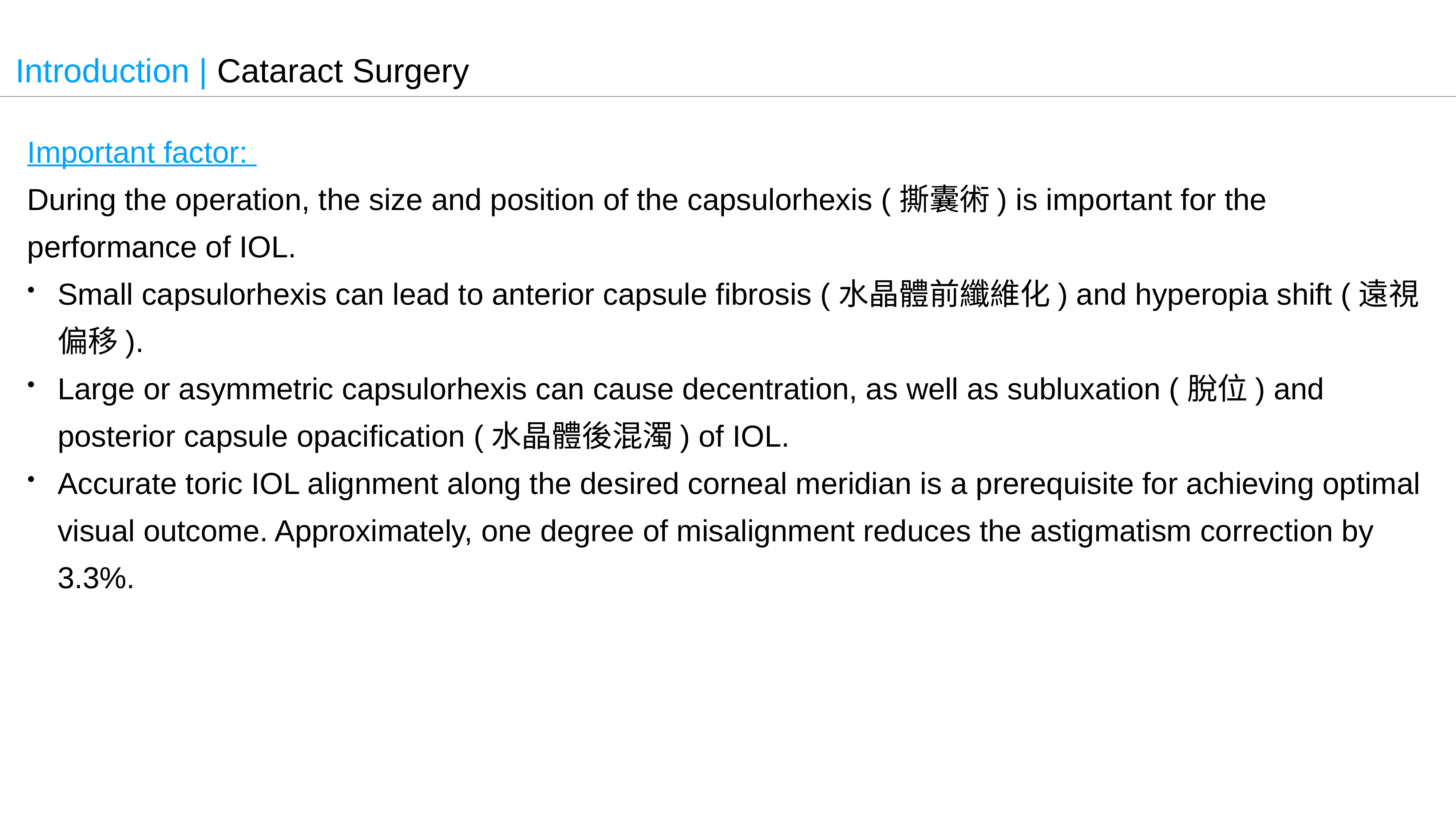

# Introduction | Cataract Surgery
Important factor:
During the operation, the size and position of the capsulorhexis (撕囊術) is important for the performance of IOL.
Small capsulorhexis can lead to anterior capsule fibrosis (水晶體前纖維化) and hyperopia shift (遠視偏移).
Large or asymmetric capsulorhexis can cause decentration, as well as subluxation (脫位) and posterior capsule opacification (水晶體後混濁) of IOL.
Accurate toric IOL alignment along the desired corneal meridian is a prerequisite for achieving optimal visual outcome. Approximately, one degree of misalignment reduces the astigmatism correction by 3.3%.

6